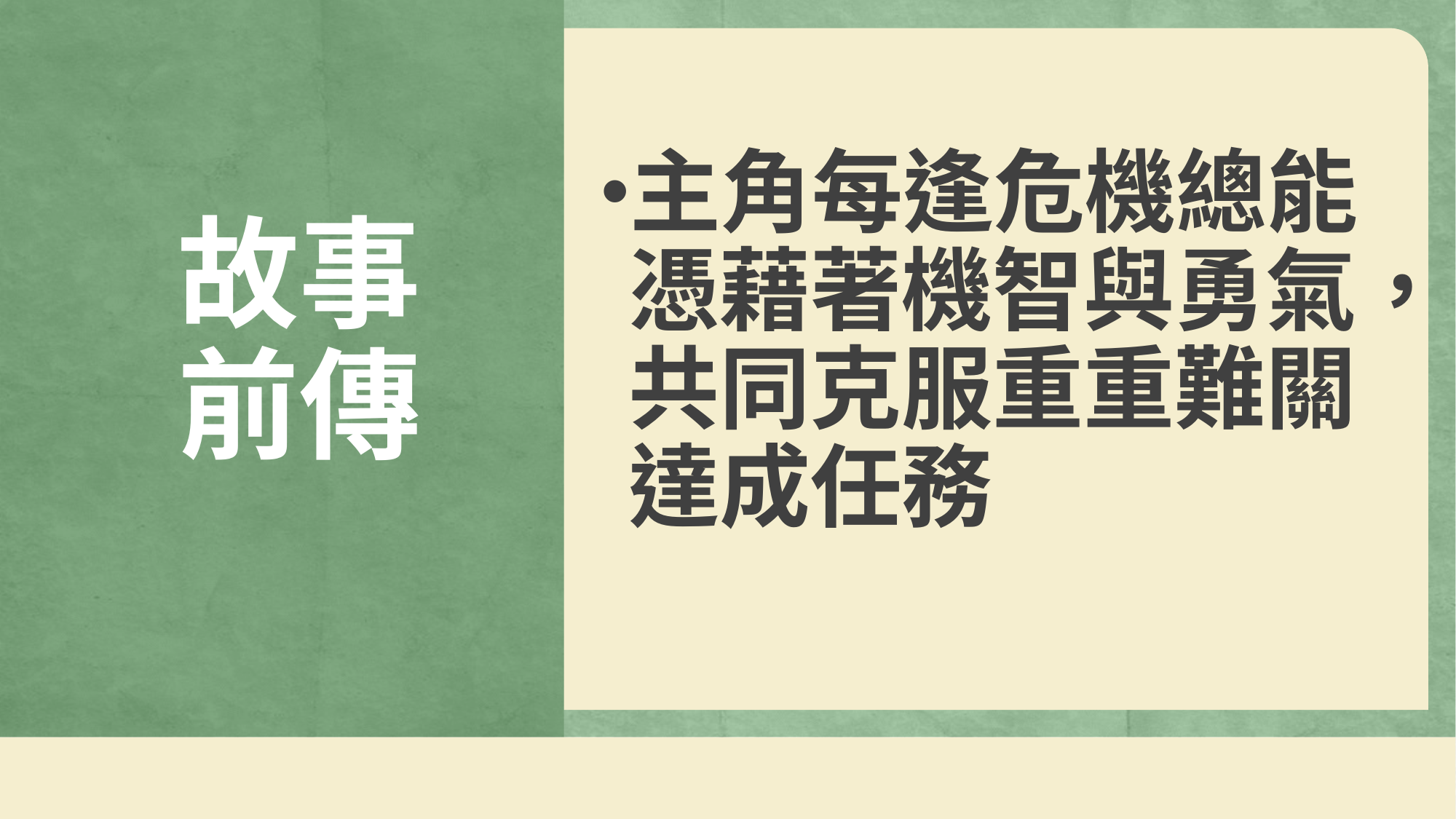

主角每逢危機總能憑藉著機智與勇氣，共同克服重重難關達成任務

# 故事 前傳